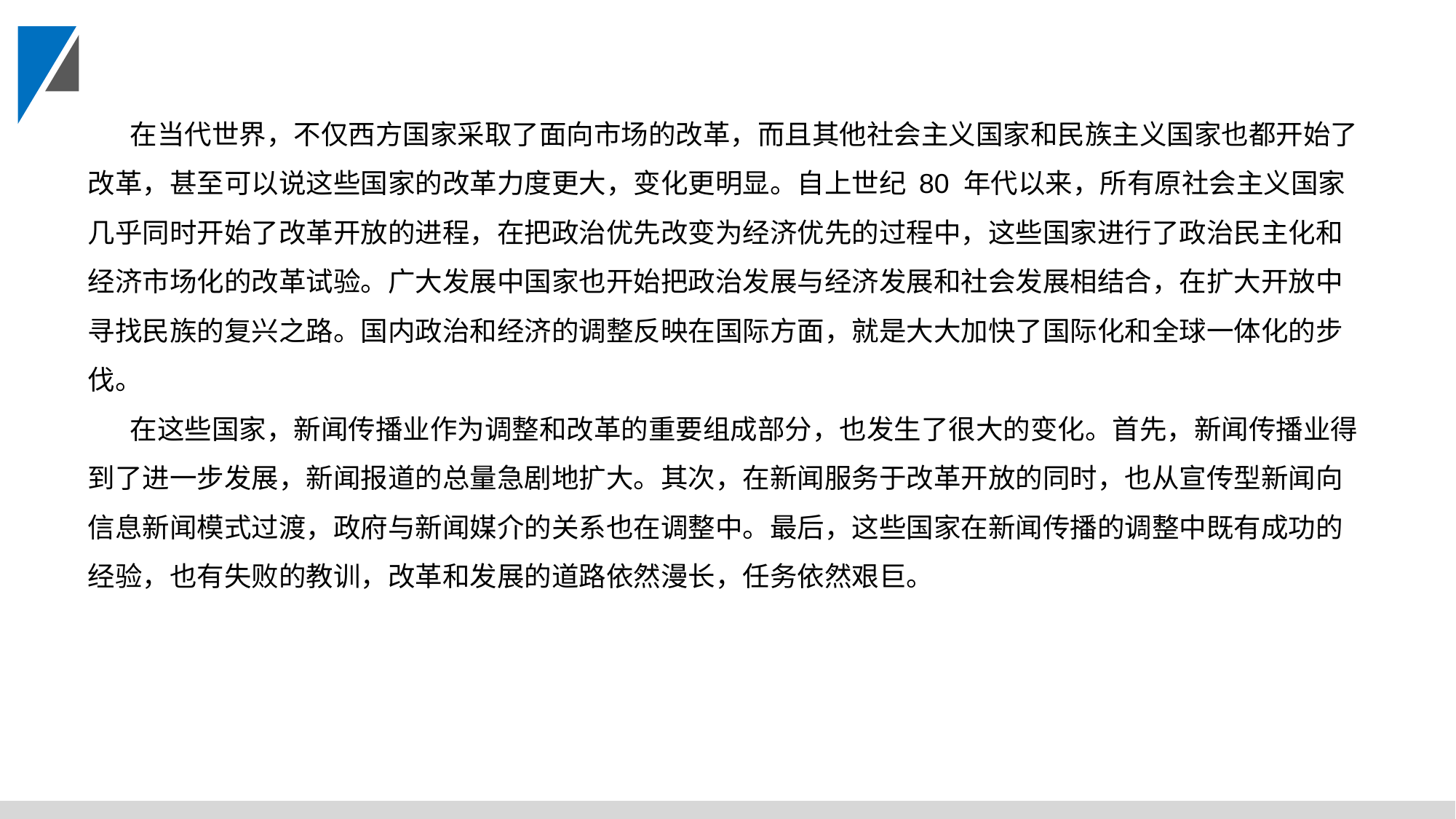

在当代世界，不仅西方国家采取了面向市场的改革，而且其他社会主义国家和民族主义国家也都开始了改革，甚至可以说这些国家的改革力度更大，变化更明显。自上世纪 80 年代以来，所有原社会主义国家几乎同时开始了改革开放的进程，在把政治优先改变为经济优先的过程中，这些国家进行了政治民主化和经济市场化的改革试验。广大发展中国家也开始把政治发展与经济发展和社会发展相结合，在扩大开放中寻找民族的复兴之路。国内政治和经济的调整反映在国际方面，就是大大加快了国际化和全球一体化的步伐。
在这些国家，新闻传播业作为调整和改革的重要组成部分，也发生了很大的变化。首先，新闻传播业得到了进一步发展，新闻报道的总量急剧地扩大。其次，在新闻服务于改革开放的同时，也从宣传型新闻向信息新闻模式过渡，政府与新闻媒介的关系也在调整中。最后，这些国家在新闻传播的调整中既有成功的经验，也有失败的教训，改革和发展的道路依然漫长，任务依然艰巨。